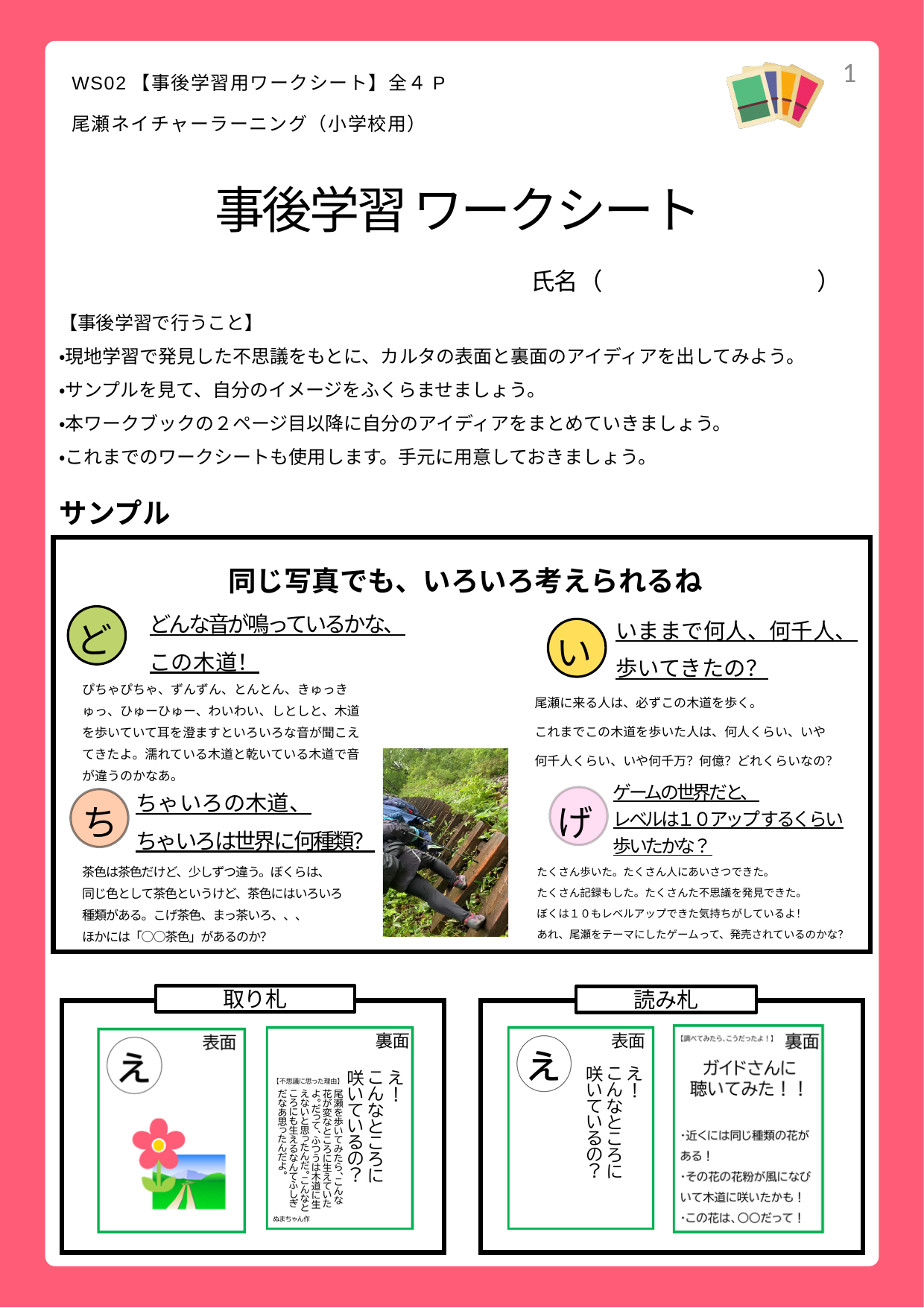

1
WS02【事後学習用ワークシート】全４P
尾瀬ネイチャーラーニング（小学校用）

事後学習 ワークシート
氏名（　　　　　　　　　）
【事後学習で行うこと】
・現地学習で発見した不思議をもとに、カルタの表面と裏面のアイディアを出してみよう。
・サンプルを見て、自分のイメージをふくらませましょう。
・本ワークブックの２ページ目以降に自分のアイディアをまとめていきましょう。
・これまでのワークシートも使用します。手元に用意しておきましょう。
サンプル
同じ写真でも、いろいろ考えられるね

ど
どんな音が鳴っているかな、
この木道！
いままで何人、何千人、
歩いてきたの？

い

ぴちゃぴちゃ、ずんずん、とんとん、きゅっきゅっ、ひゅーひゅー、わいわい、しとしと、木道を歩いていて耳を澄ますといろいろな音が聞こえてきたよ。濡れている木道と乾いている木道で音が違うのかなあ。
尾瀬に来る人は、必ずこの木道を歩く。
これまでこの木道を歩いた人は、何人くらい、いや
何千人くらい、いや何千万？何億？どれくらいなの？

ちゃいろの木道、
ちゃいろは世界に何種類？
ゲームの世界だと、
レベルは１０アップするくらい
歩いたかな？
ち
げ

たくさん歩いた。たくさん人にあいさつできた。
たくさん記録もした。たくさんた不思議を発見できた。
ぼくは１０もレベルアップできた気持ちがしているよ！
あれ、尾瀬をテーマにしたゲームって、発売されているのかな？
茶色は茶色だけど、少しずつ違う。ぼくらは、
同じ色として茶色というけど、茶色にはいろいろ
種類がある。こげ茶色、まっ茶いろ、、、
ほかには「○○茶色」があるのか？

取り札
読み札